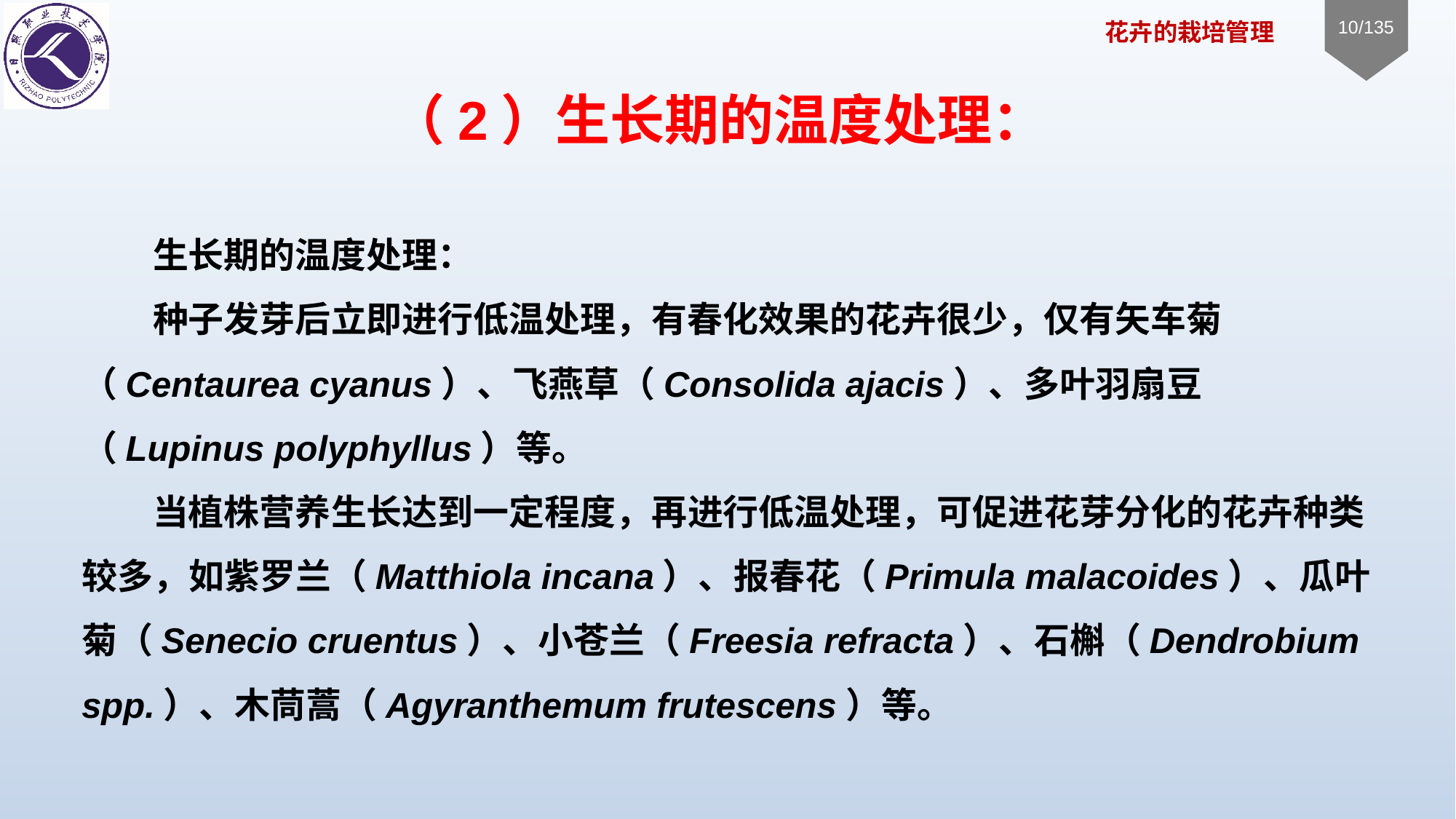

# （2）生长期的温度处理：
生长期的温度处理：
种子发芽后立即进行低温处理，有春化效果的花卉很少，仅有矢车菊（Centaurea cyanus）、飞燕草（Consolida ajacis）、多叶羽扇豆（Lupinus polyphyllus）等。
当植株营养生长达到一定程度，再进行低温处理，可促进花芽分化的花卉种类较多，如紫罗兰（Matthiola incana）、报春花（Primula malacoides）、瓜叶菊（Senecio cruentus）、小苍兰（Freesia refracta）、石槲（Dendrobium spp.）、木茼蒿（Agyranthemum frutescens）等。